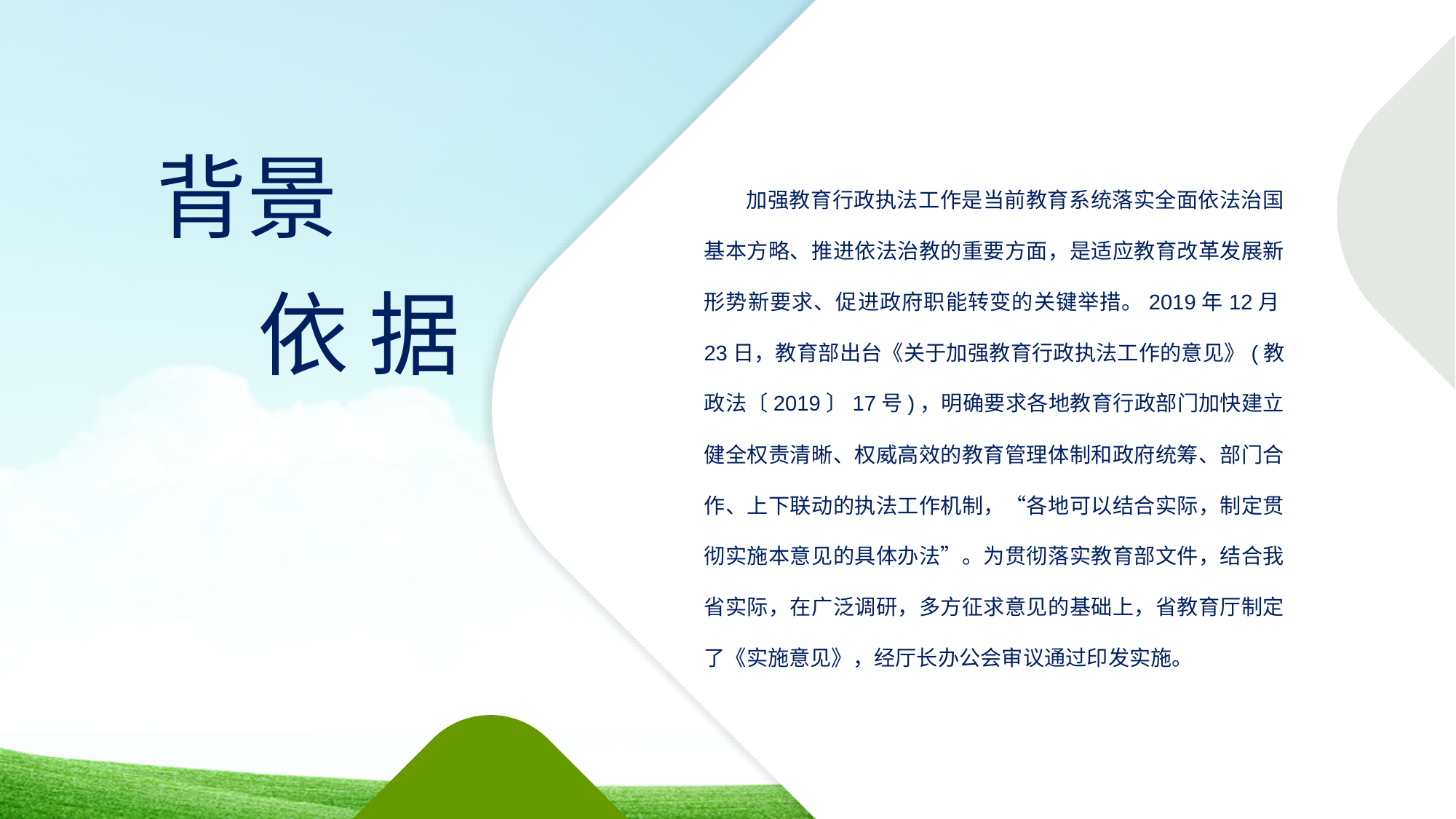

关于加强教育行政执法工作的意见

背景
加强教育行政执法工作是当前教育系统落实全面依法治国基本方略、推进依法治教的重要方面，是适应教育改革发展新形势新要求、促进政府职能转变的关键举措。2019年12月23日，教育部出台《关于加强教育行政执法工作的意见》(教政法〔2019〕17号)，明确要求各地教育行政部门加快建立健全权责清晰、权威高效的教育管理体制和政府统筹、部门合作、上下联动的执法工作机制，“各地可以结合实际，制定贯彻实施本意见的具体办法”。为贯彻落实教育部文件，结合我省实际，在广泛调研，多方征求意见的基础上，省教育厅制定了《实施意见》，经厅长办公会审议通过印发实施。
依 据